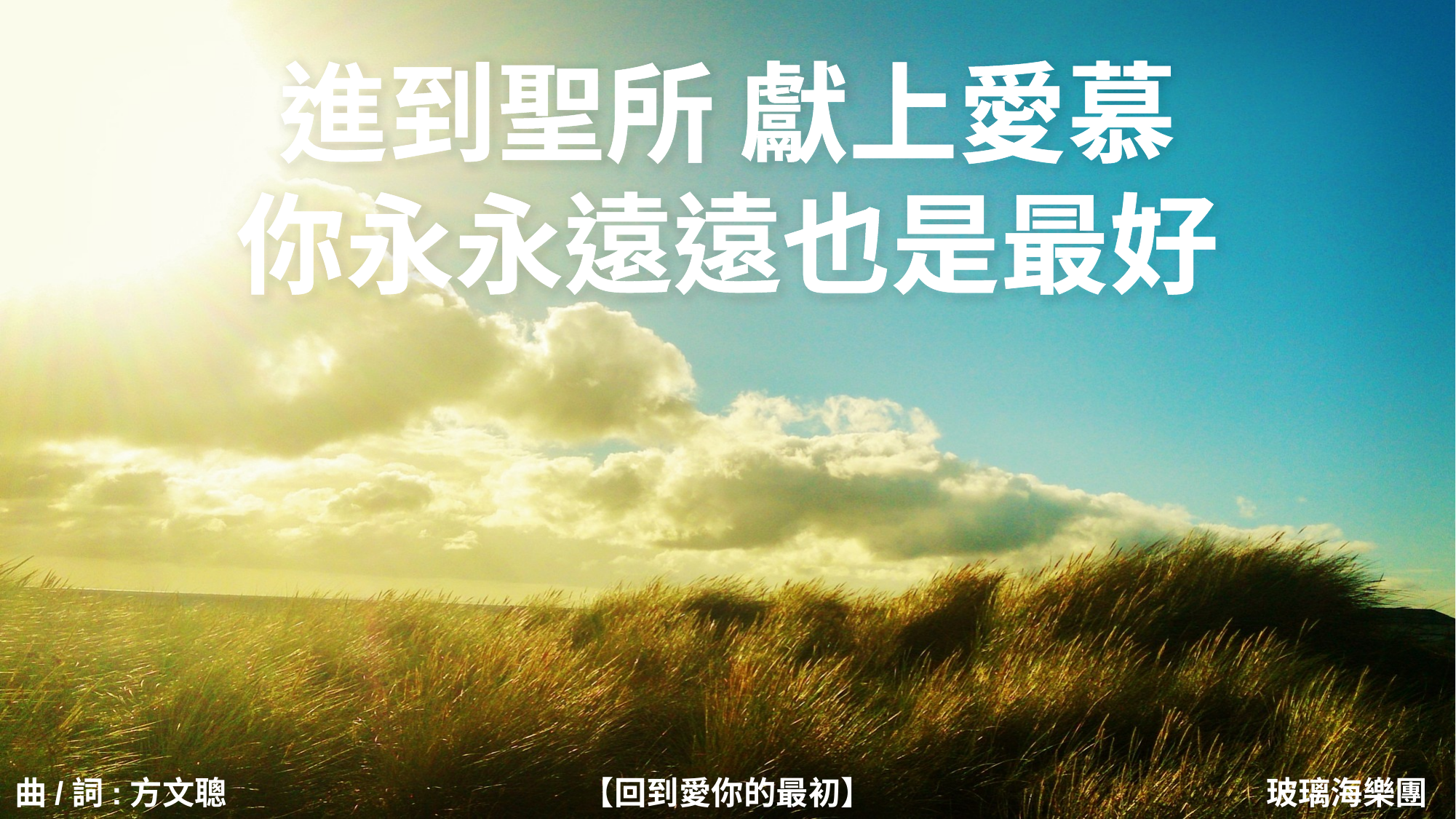

進到聖所 獻上愛慕
你永永遠遠也是最好
曲/詞:方文聰		   		   【回到愛你的最初】				       玻璃海樂團